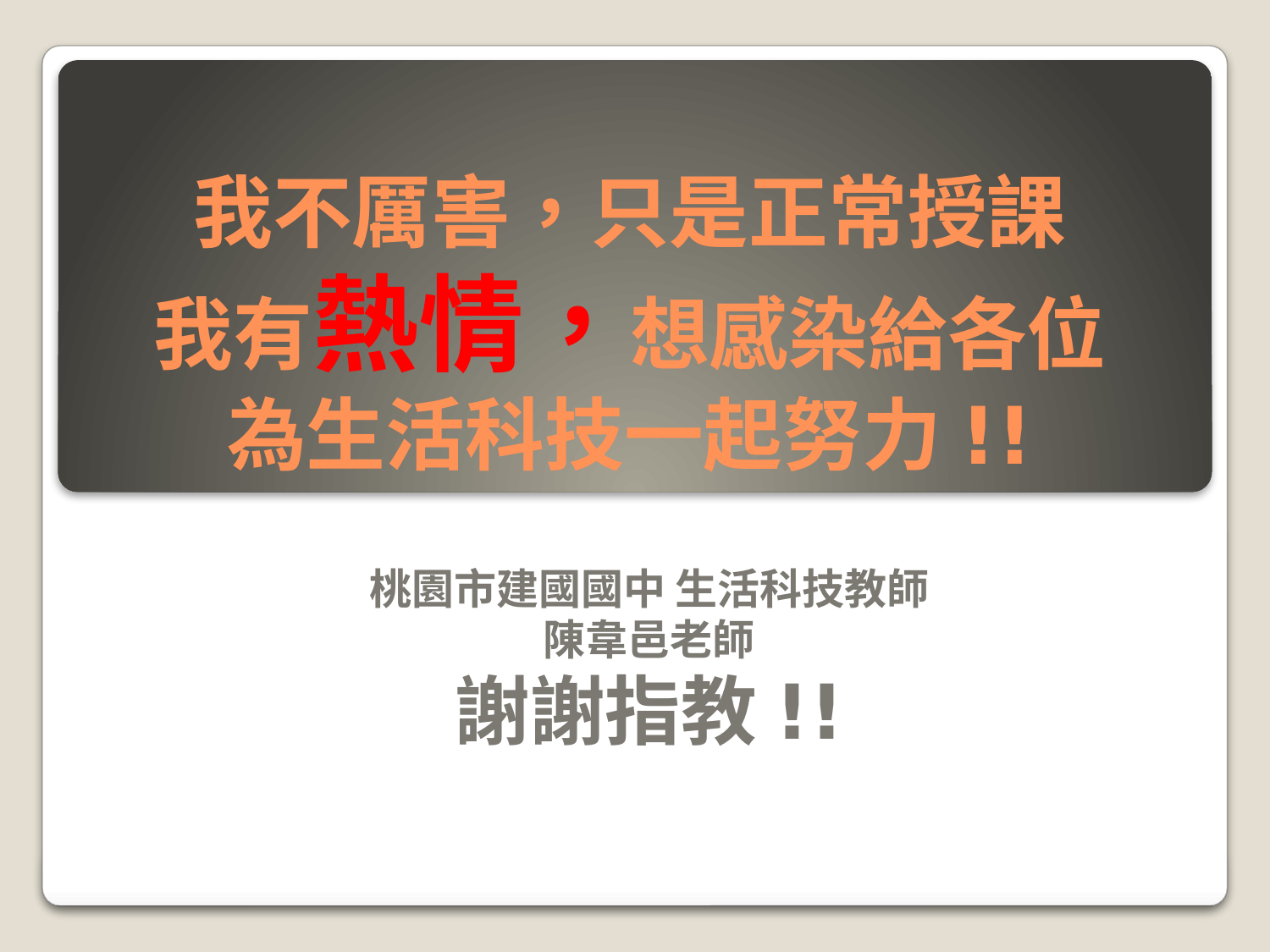

# 我不厲害，只是正常授課 我有熱情，想感染給各位 為生活科技一起努力!!

桃園市建國國中 生活科技教師
陳韋邑老師
謝謝指教!!